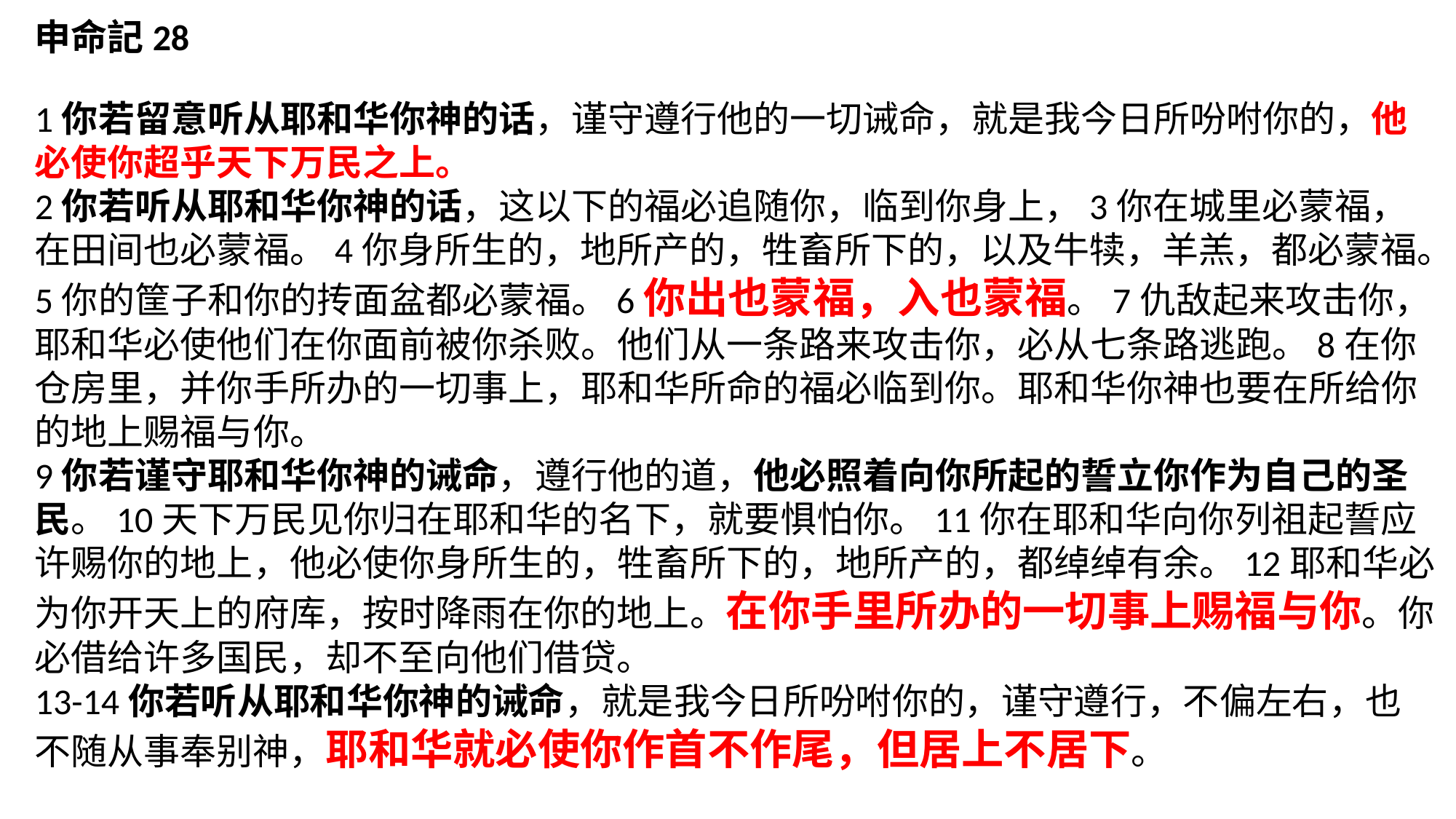

申命記28

1你若留意听从耶和华你神的话，谨守遵行他的一切诫命，就是我今日所吩咐你的，他必使你超乎天下万民之上。
2你若听从耶和华你神的话，这以下的福必追随你，临到你身上，3你在城里必蒙福，在田间也必蒙福。4你身所生的，地所产的，牲畜所下的，以及牛犊，羊羔，都必蒙福。5你的筐子和你的抟面盆都必蒙福。6你出也蒙福，入也蒙福。7仇敌起来攻击你，耶和华必使他们在你面前被你杀败。他们从一条路来攻击你，必从七条路逃跑。8在你仓房里，并你手所办的一切事上，耶和华所命的福必临到你。耶和华你神也要在所给你的地上赐福与你。
9你若谨守耶和华你神的诫命，遵行他的道，他必照着向你所起的誓立你作为自己的圣民。10天下万民见你归在耶和华的名下，就要惧怕你。11你在耶和华向你列祖起誓应许赐你的地上，他必使你身所生的，牲畜所下的，地所产的，都绰绰有余。12耶和华必为你开天上的府库，按时降雨在你的地上。在你手里所办的一切事上赐福与你。你必借给许多国民，却不至向他们借贷。
13-14你若听从耶和华你神的诫命，就是我今日所吩咐你的，谨守遵行，不偏左右，也不随从事奉别神，耶和华就必使你作首不作尾，但居上不居下。